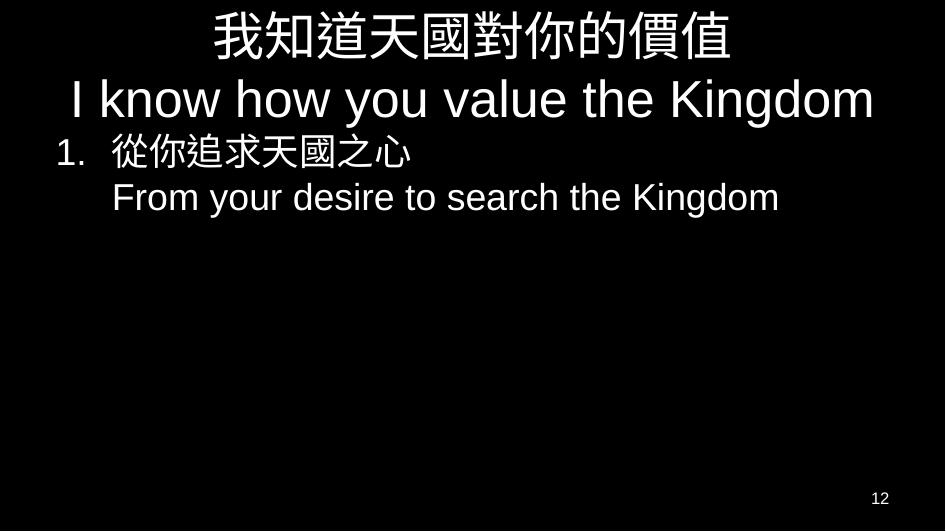

# 我知道天國對你的價值 I know how you value the Kingdom
從你追求天國之心
From your desire to search the Kingdom
12